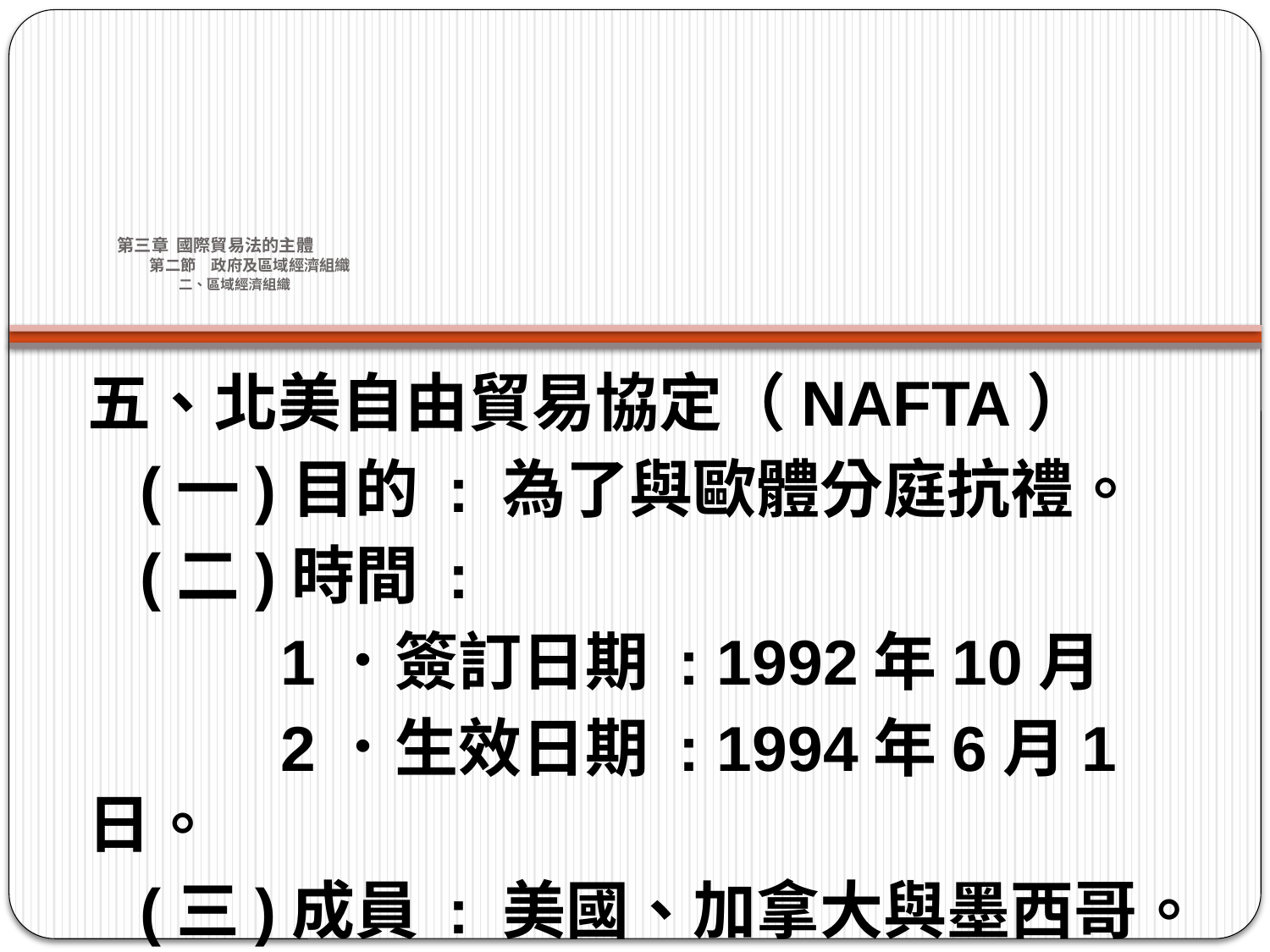

# 第三章  國際貿易法的主體 第二節　政府及區域經濟組織 二、區域經濟組織
五、北美自由貿易協定（NAFTA）
   (一)目的 : 為了與歐體分庭抗禮。
   (二)時間 :
           1．簽訂日期 : 1992年10月
           2．生效日期 : 1994年6月1日。
   (三)成員 : 美國、加拿大與墨西哥。